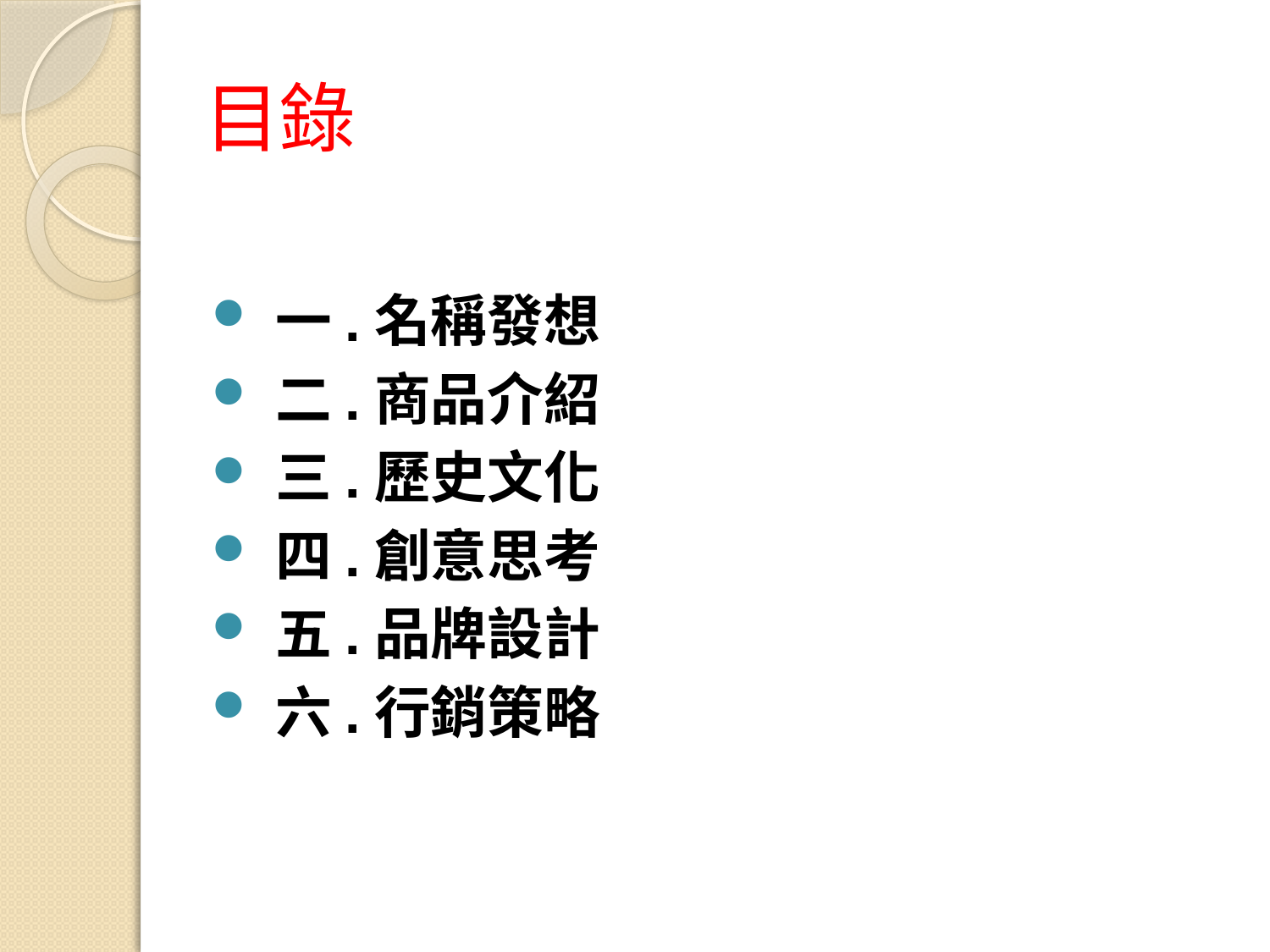

# 目錄

一.名稱發想
二.商品介紹
三.歷史文化
四.創意思考
五.品牌設計
六.行銷策略